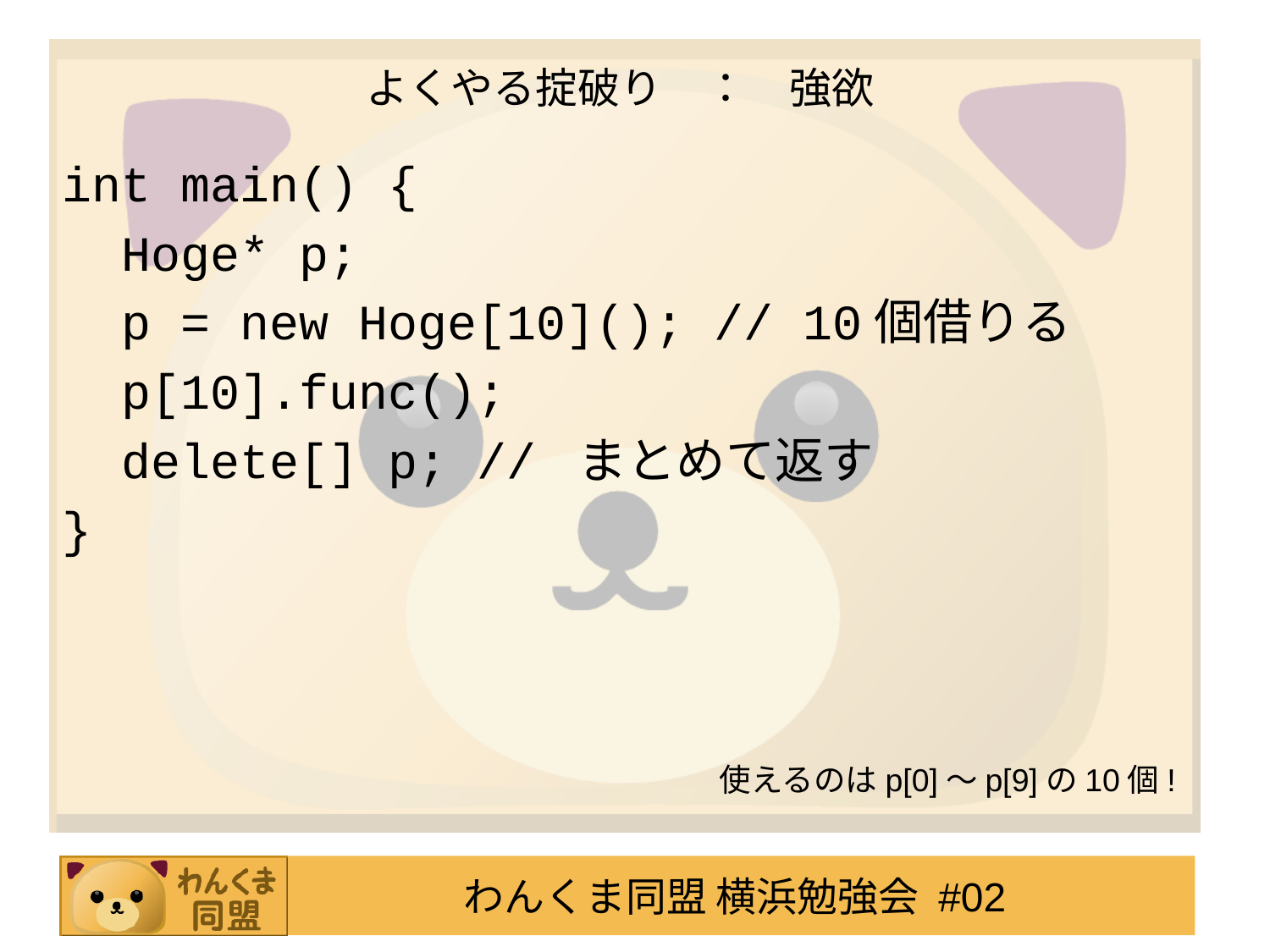

# よくやる掟破り　：　強欲
int main() {
  Hoge* p;
  p = new Hoge[10](); // 10個借りる
  p[10].func();
  delete[] p; // まとめて返す
}
使えるのはp[0]～p[9]の10個!